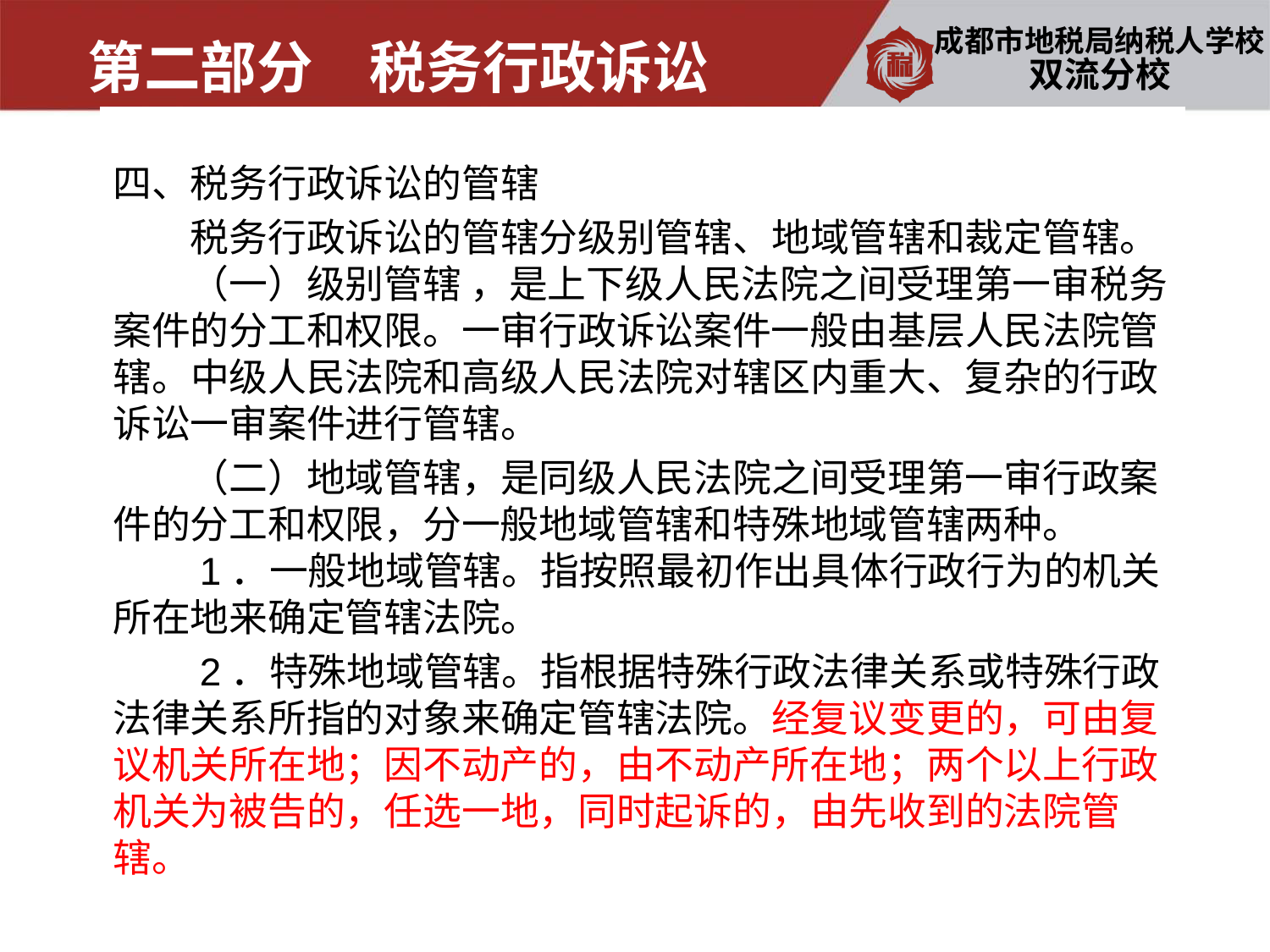

第二部分　税务行政诉讼
双流分校
四、税务行政诉讼的管辖
　　税务行政诉讼的管辖分级别管辖、地域管辖和裁定管辖。
　　（一）级别管辖 ，是上下级人民法院之间受理第一审税务案件的分工和权限。一审行政诉讼案件一般由基层人民法院管辖。中级人民法院和高级人民法院对辖区内重大、复杂的行政诉讼一审案件进行管辖。
　　（二）地域管辖，是同级人民法院之间受理第一审行政案件的分工和权限，分一般地域管辖和特殊地域管辖两种。
　　1．一般地域管辖。指按照最初作出具体行政行为的机关所在地来确定管辖法院。
　　2．特殊地域管辖。指根据特殊行政法律关系或特殊行政法律关系所指的对象来确定管辖法院。经复议变更的，可由复议机关所在地；因不动产的，由不动产所在地；两个以上行政机关为被告的，任选一地，同时起诉的，由先收到的法院管辖。